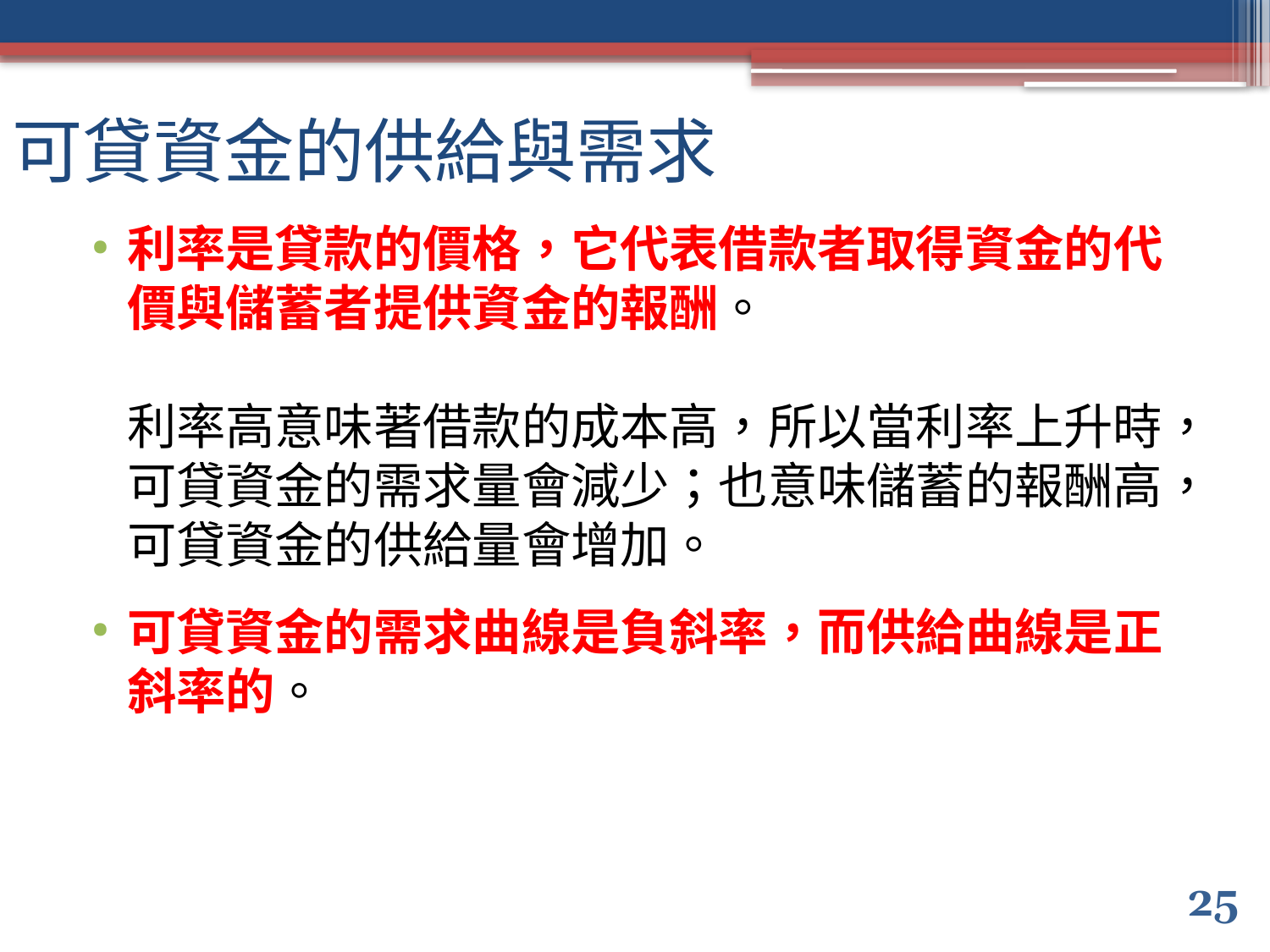

# 可貸資金的供給與需求
利率是貸款的價格，它代表借款者取得資金的代價與儲蓄者提供資金的報酬。
利率高意味著借款的成本高，所以當利率上升時，可貸資金的需求量會減少；也意味儲蓄的報酬高，可貸資金的供給量會增加。

可貸資金的需求曲線是負斜率，而供給曲線是正斜率的。
25